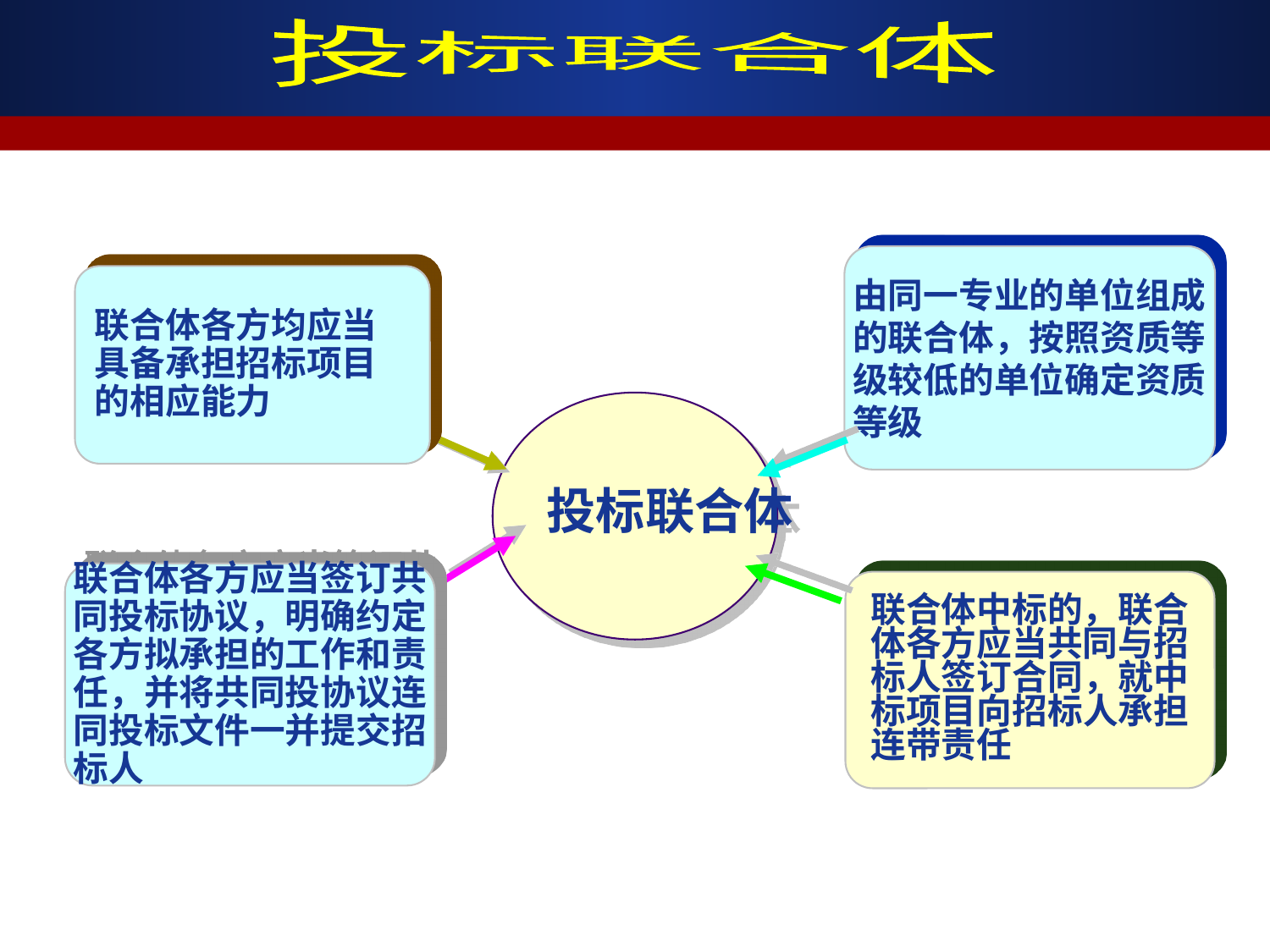

投标联合体
由同一专业的单位组成的联合体，按照资质等级较低的单位确定资质等级

联合体各方均应当具备承担招标项目的相应能力

投标联合体

联合体各方应当签订共同投标协议，明确约定各方拟承担的工作和责任，并将共同投协议连同投标文件一并提交招标人

联合体中标的，联合体各方应当共同与招标人签订合同，就中标项目向招标人承担连带责任